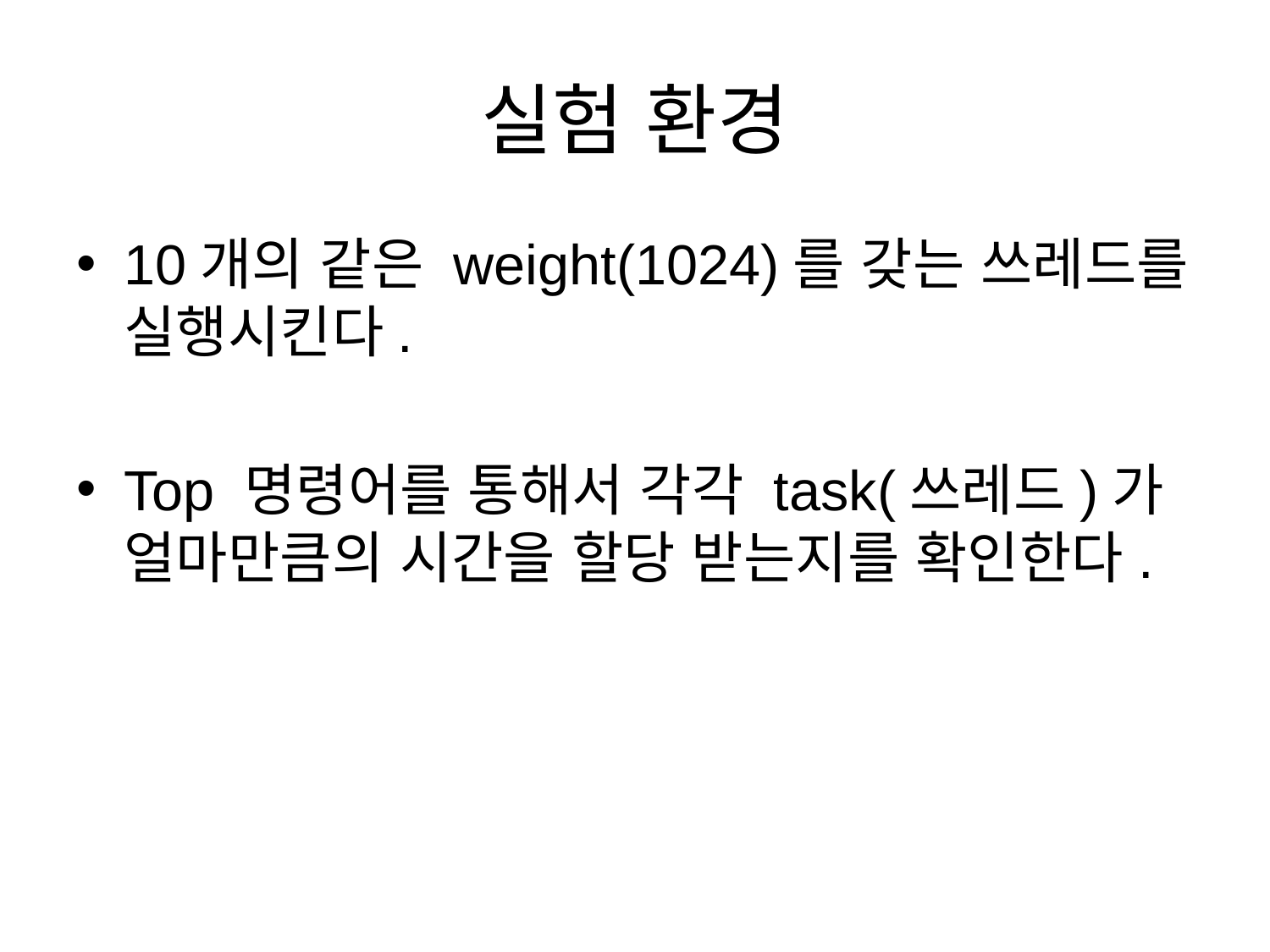

# 실험 환경
10개의 같은 weight(1024)를 갖는 쓰레드를 실행시킨다.

Top 명령어를 통해서 각각 task(쓰레드)가 얼마만큼의 시간을 할당 받는지를 확인한다.